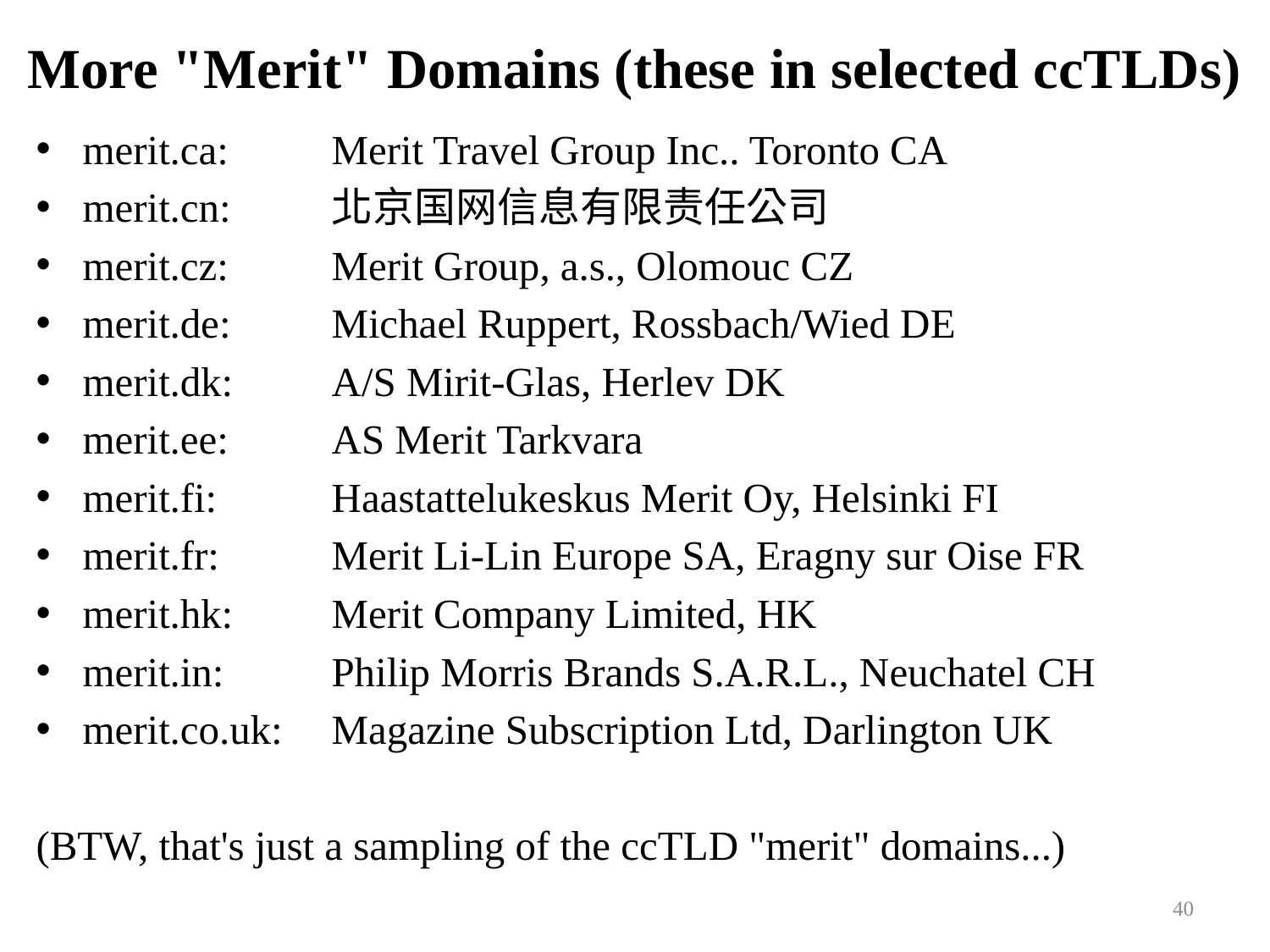

# More "Merit" Domains (these in selected ccTLDs)
merit.ca:		Merit Travel Group Inc.. Toronto CA
merit.cn:		北京国网信息有限责任公司
merit.cz:		Merit Group, a.s., Olomouc CZ
merit.de:		Michael Ruppert, Rossbach/Wied DE
merit.dk:		A/S Mirit-Glas, Herlev DK
merit.ee:		AS Merit Tarkvara
merit.fi:			Haastattelukeskus Merit Oy, Helsinki FI
merit.fr:			Merit Li-Lin Europe SA, Eragny sur Oise FR
merit.hk:		Merit Company Limited, HK
merit.in:		Philip Morris Brands S.A.R.L., Neuchatel CH
merit.co.uk:		Magazine Subscription Ltd, Darlington UK

(BTW, that's just a sampling of the ccTLD "merit" domains...)
40